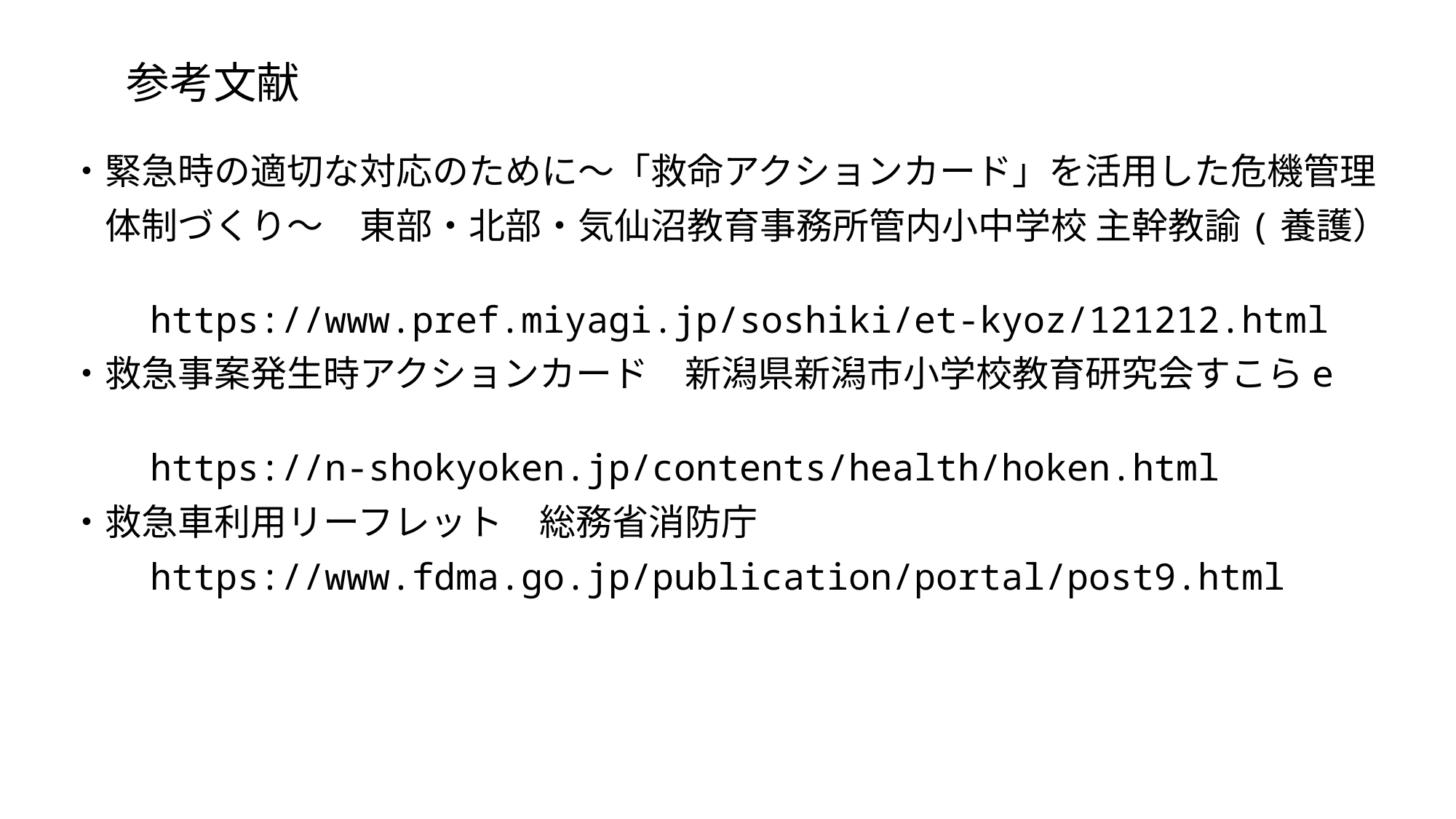

# 参考文献
・緊急時の適切な対応のために～「救命アクションカード」を活用した危機管理
　体制づくり～　東部・北部・気仙沼教育事務所管内小中学校 主幹教諭(養護）
　　https://www.pref.miyagi.jp/soshiki/et-kyoz/121212.html
・救急事案発生時アクションカード　新潟県新潟市小学校教育研究会すこらe
　　https://n-shokyoken.jp/contents/health/hoken.html
・救急車利用リーフレット　総務省消防庁
　　https://www.fdma.go.jp/publication/portal/post9.html